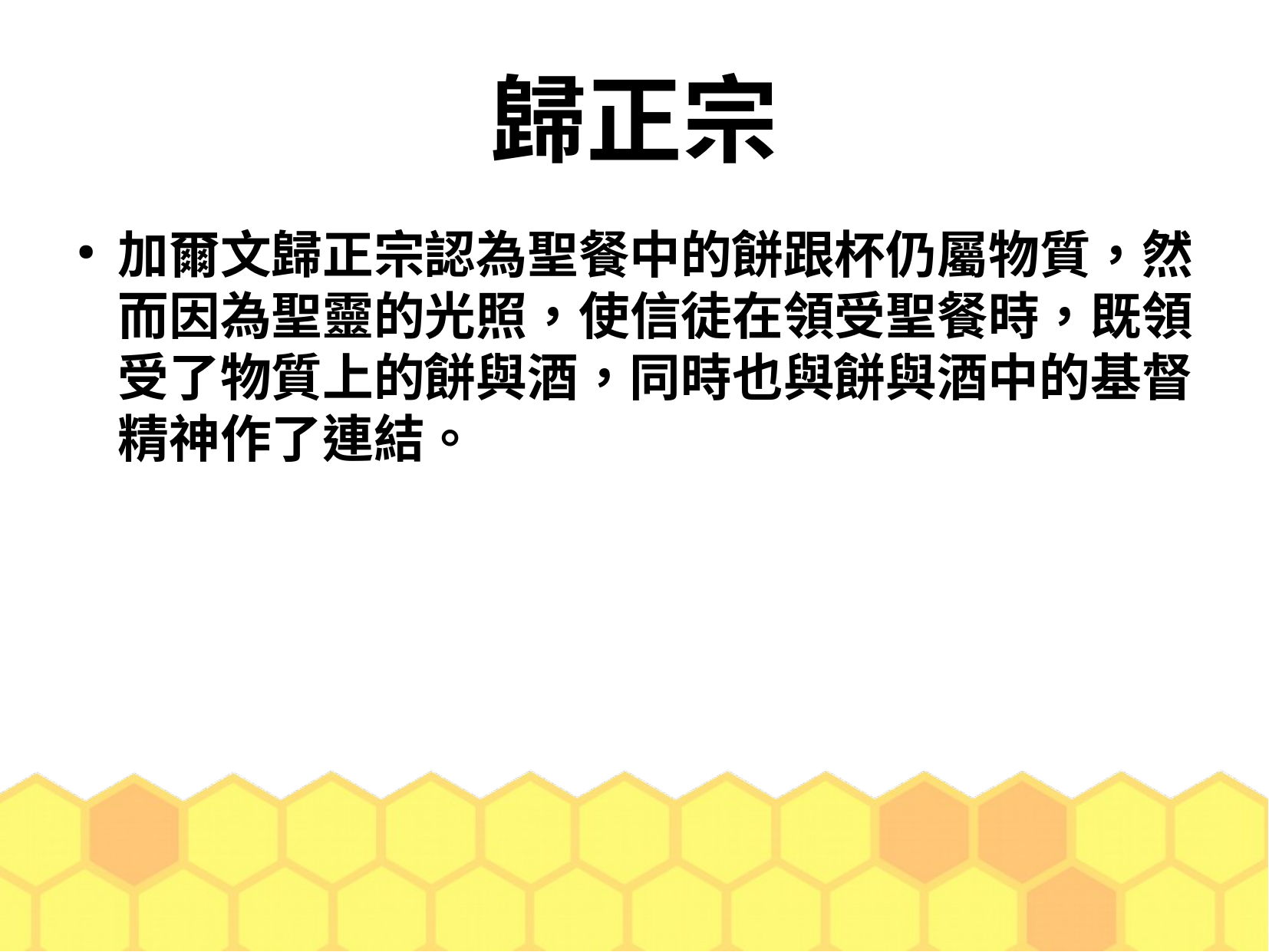

歸正宗
加爾文歸正宗認為聖餐中的餅跟杯仍屬物質，然而因為聖靈的光照，使信徒在領受聖餐時，既領受了物質上的餅與酒，同時也與餅與酒中的基督精神作了連結。